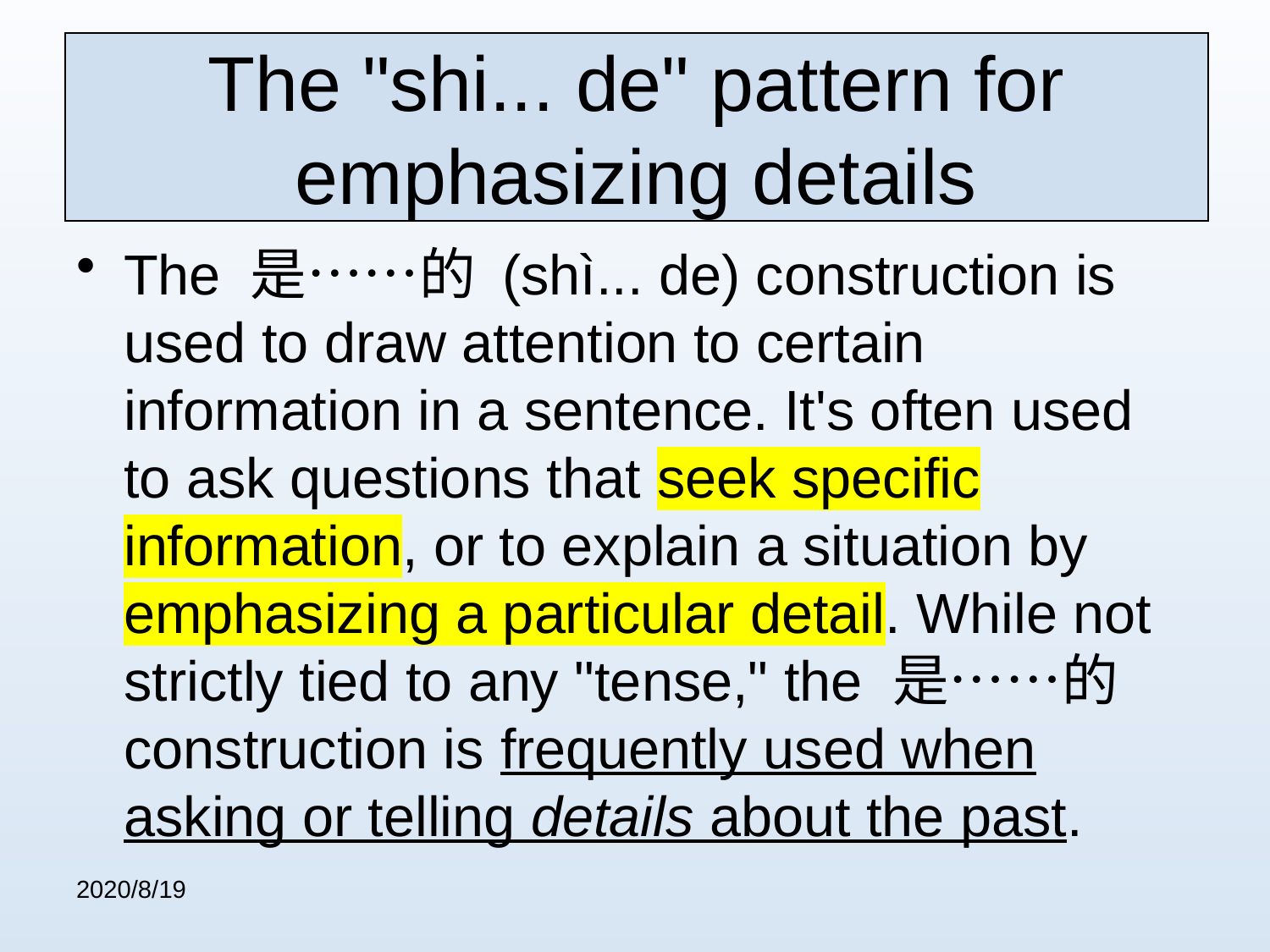

# The "shi... de" pattern for emphasizing details
The 是⋯⋯的 (shì... de) construction is used to draw attention to certain information in a sentence. It's often used to ask questions that seek specific information, or to explain a situation by emphasizing a particular detail. While not strictly tied to any "tense," the 是⋯⋯的 construction is frequently used when asking or telling details about the past.
2020/8/19